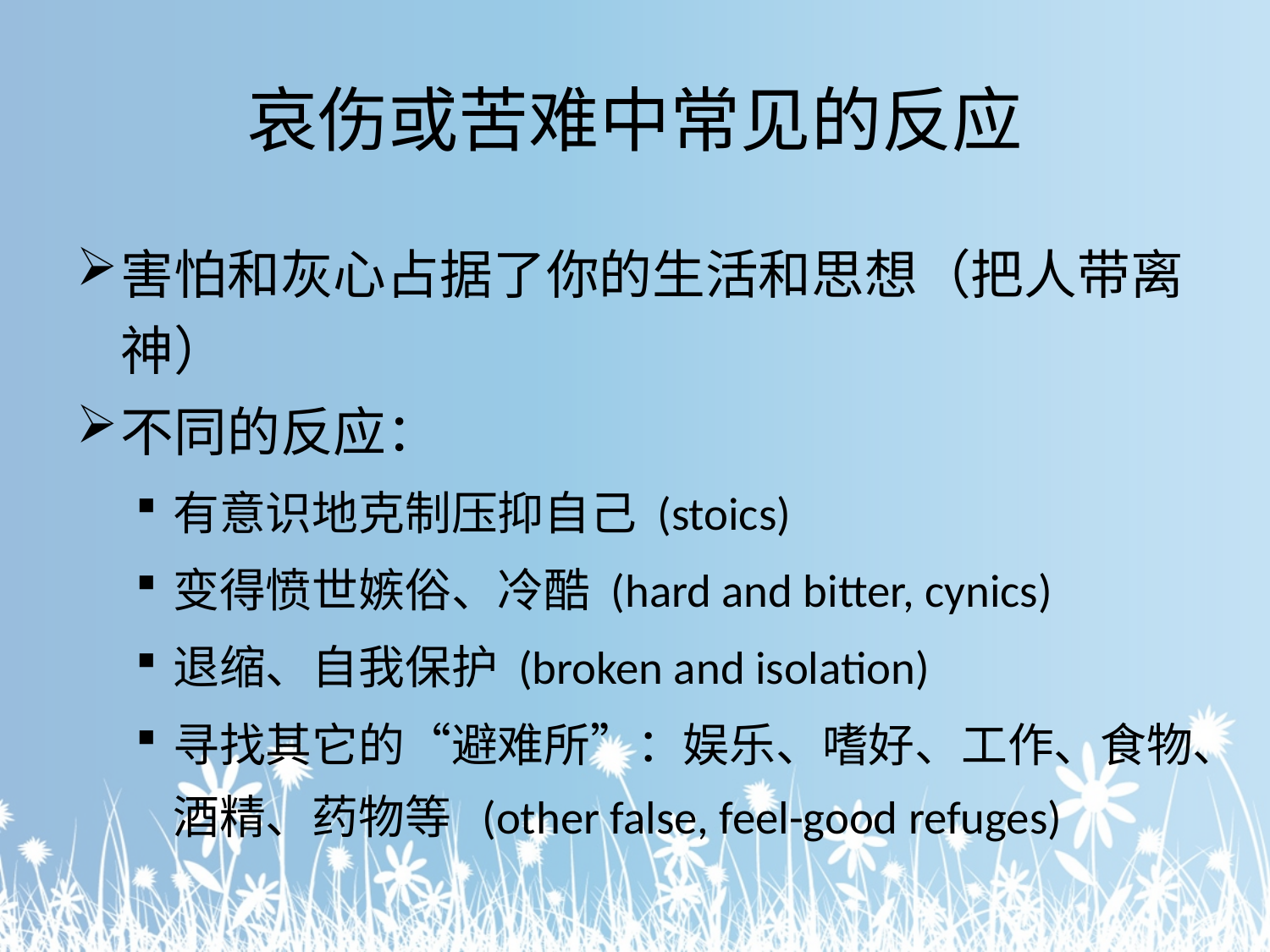

# 哀伤或苦难中常见的反应
害怕和灰心占据了你的生活和思想（把人带离神）
不同的反应：
有意识地克制压抑自己 (stoics)
变得愤世嫉俗、冷酷 (hard and bitter, cynics)
退缩、自我保护 (broken and isolation)
寻找其它的“避难所”：娱乐、嗜好、工作、食物、酒精、药物等  (other false, feel-good refuges)